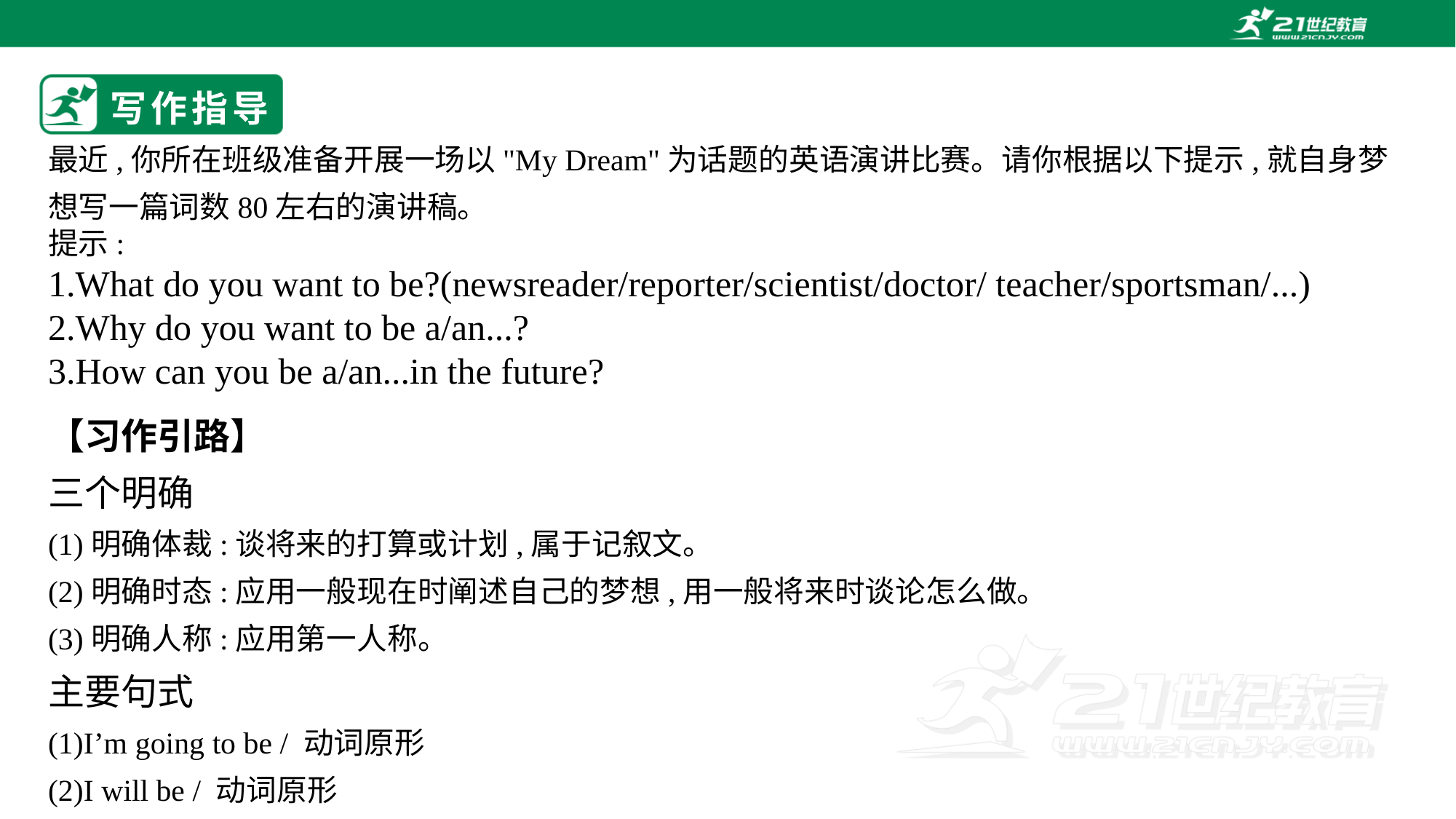

# 写作指导
最近,你所在班级准备开展一场以"My Dream"为话题的英语演讲比赛。请你根据以下提示,就自身梦想写一篇词数80左右的演讲稿。
提示:
1.What do you want to be?(newsreader/reporter/scientist/doctor/ teacher/sportsman/...)
2.Why do you want to be a/an...?
3.How can you be a/an...in the future?
【习作引路】
三个明确
(1)明确体裁:谈将来的打算或计划,属于记叙文。
(2)明确时态:应用一般现在时阐述自己的梦想,用一般将来时谈论怎么做。
(3)明确人称:应用第一人称。
主要句式
(1)I’m going to be / 动词原形
(2)I will be / 动词原形